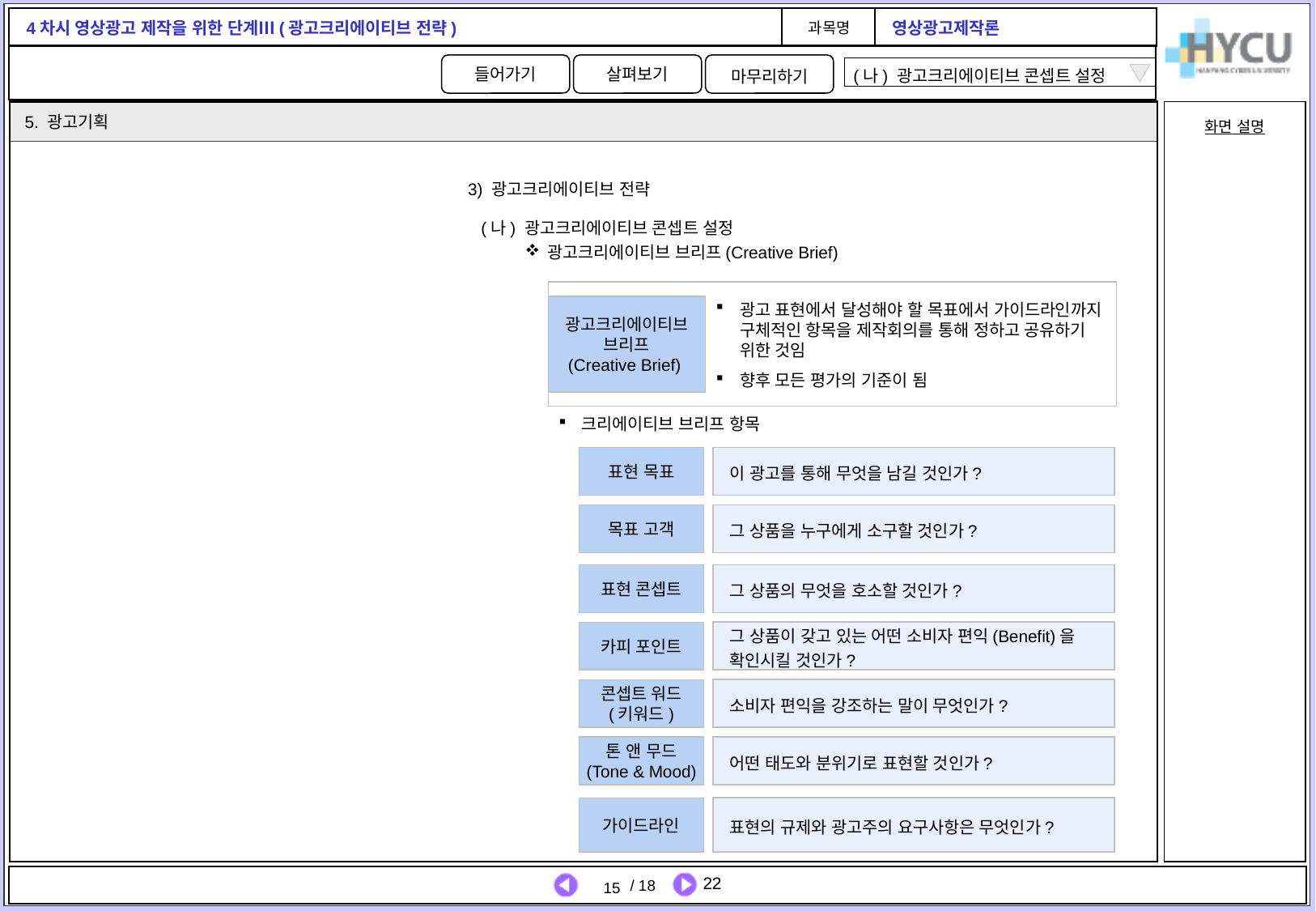

(나) 광고크리에이티브 콘셉트 설정
5. 광고기획
3) 광고크리에이티브 전략
  (나) 광고크리에이티브 콘셉트 설정
광고크리에이티브 브리프(Creative Brief)

광고 표현에서 달성해야 할 목표에서 가이드라인까지 구체적인 항목을 제작회의를 통해 정하고 공유하기 위한 것임
향후 모든 평가의 기준이 됨
광고크리에이티브 브리프
(Creative Brief)
크리에이티브 브리프 항목
이 광고를 통해 무엇을 남길 것인가?
표현 목표
그 상품을 누구에게 소구할 것인가?
목표 고객
그 상품의 무엇을 호소할 것인가?
표현 콘셉트
그 상품이 갖고 있는 어떤 소비자 편익(Benefit)을 확인시킬 것인가?
카피 포인트
소비자 편익을 강조하는 말이 무엇인가?
콘셉트 워드
(키워드)
어떤 태도와 분위기로 표현할 것인가?
톤 앤 무드
(Tone & Mood)
표현의 규제와 광고주의 요구사항은 무엇인가?
가이드라인
15